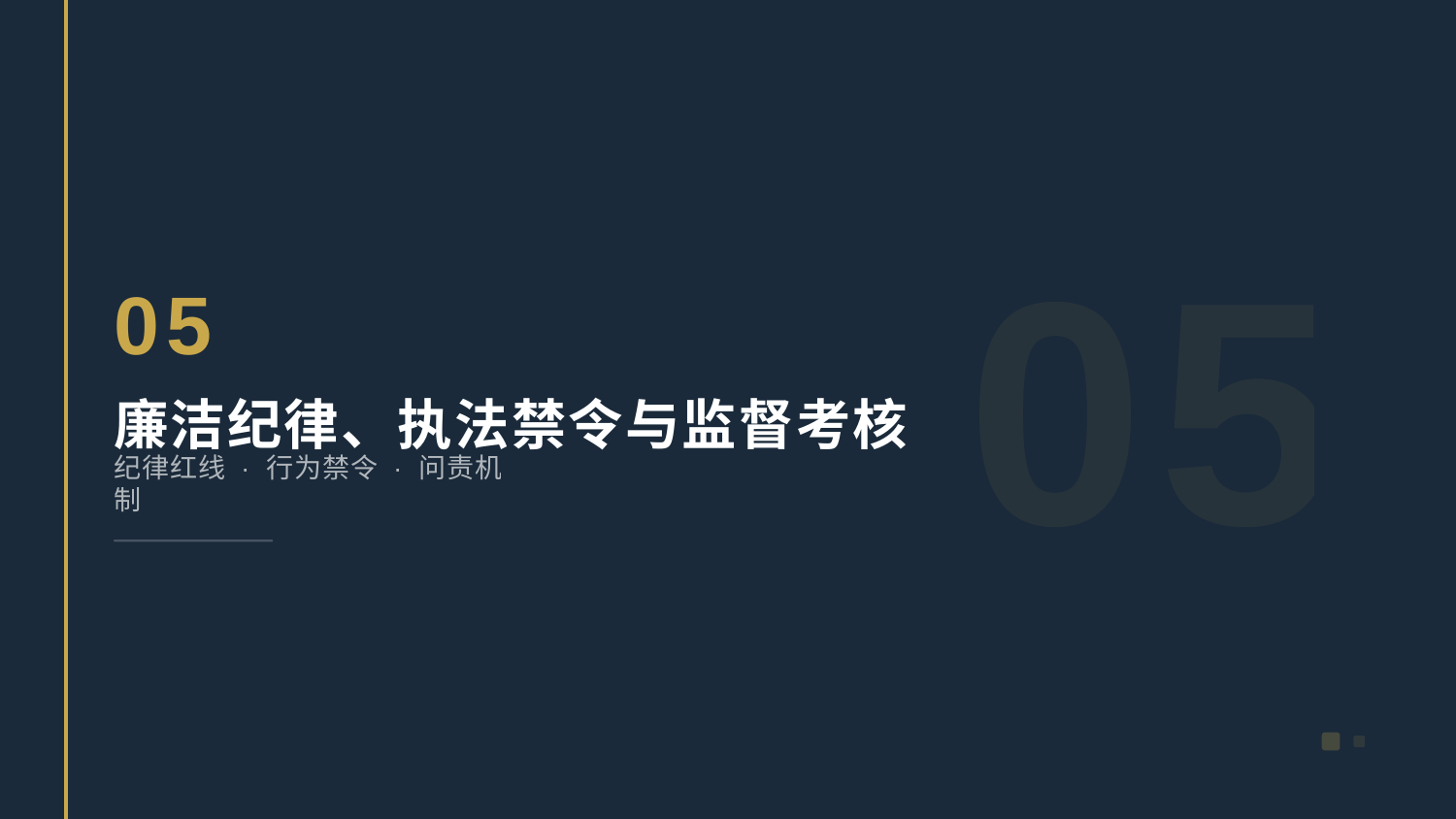

05
05
廉洁纪律、执法禁令与监督考核
纪律红线 · 行为禁令 · 问责机制